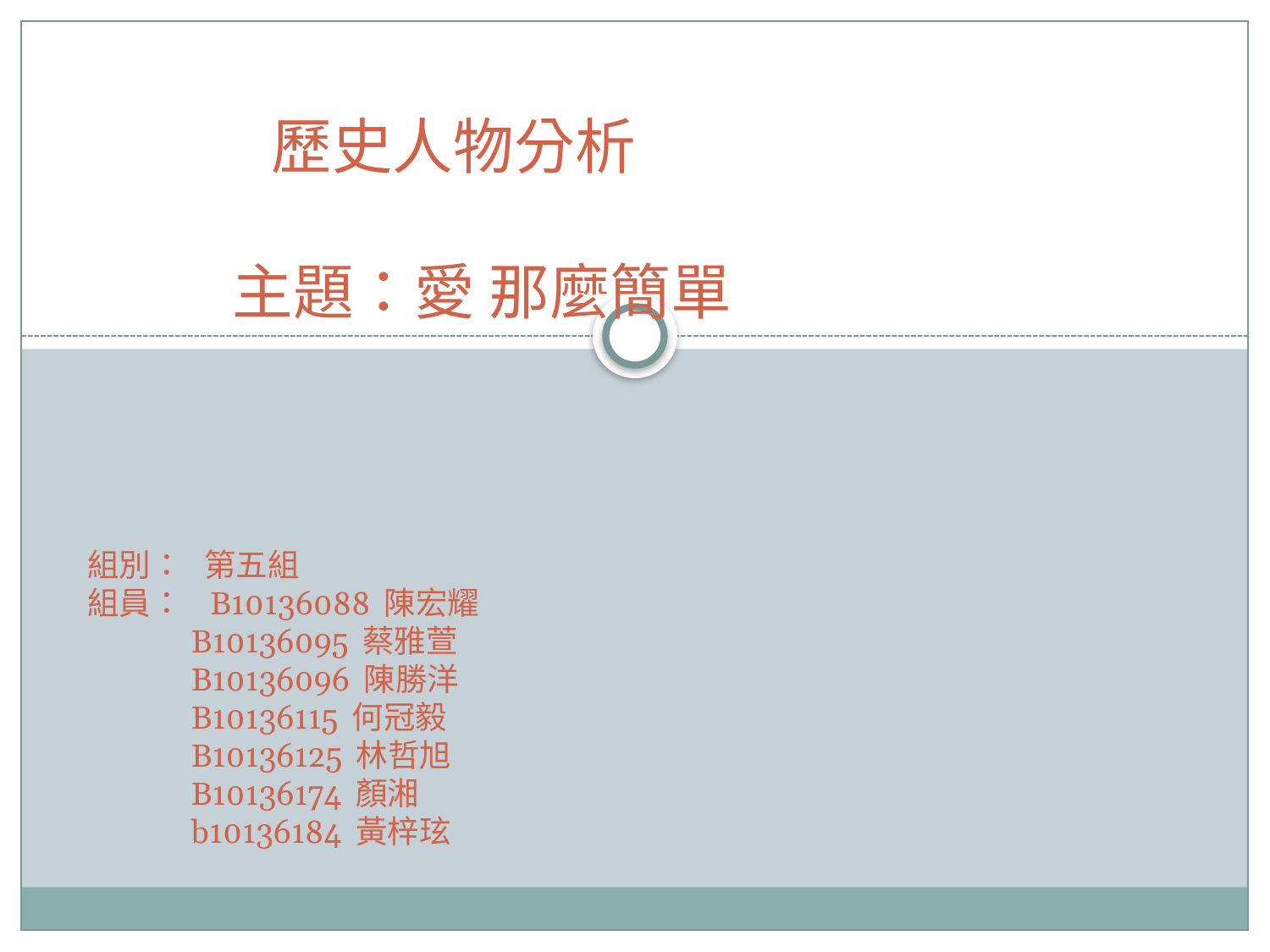

# 歷史人物分析 主題：愛 那麼簡單 組別：   第五組 組員：   B10136088 陳宏耀 B10136095 蔡雅萱 B10136096 陳勝洋 B10136115 何冠毅 B10136125 林哲旭 B10136174 顏湘 b10136184 黃梓玹